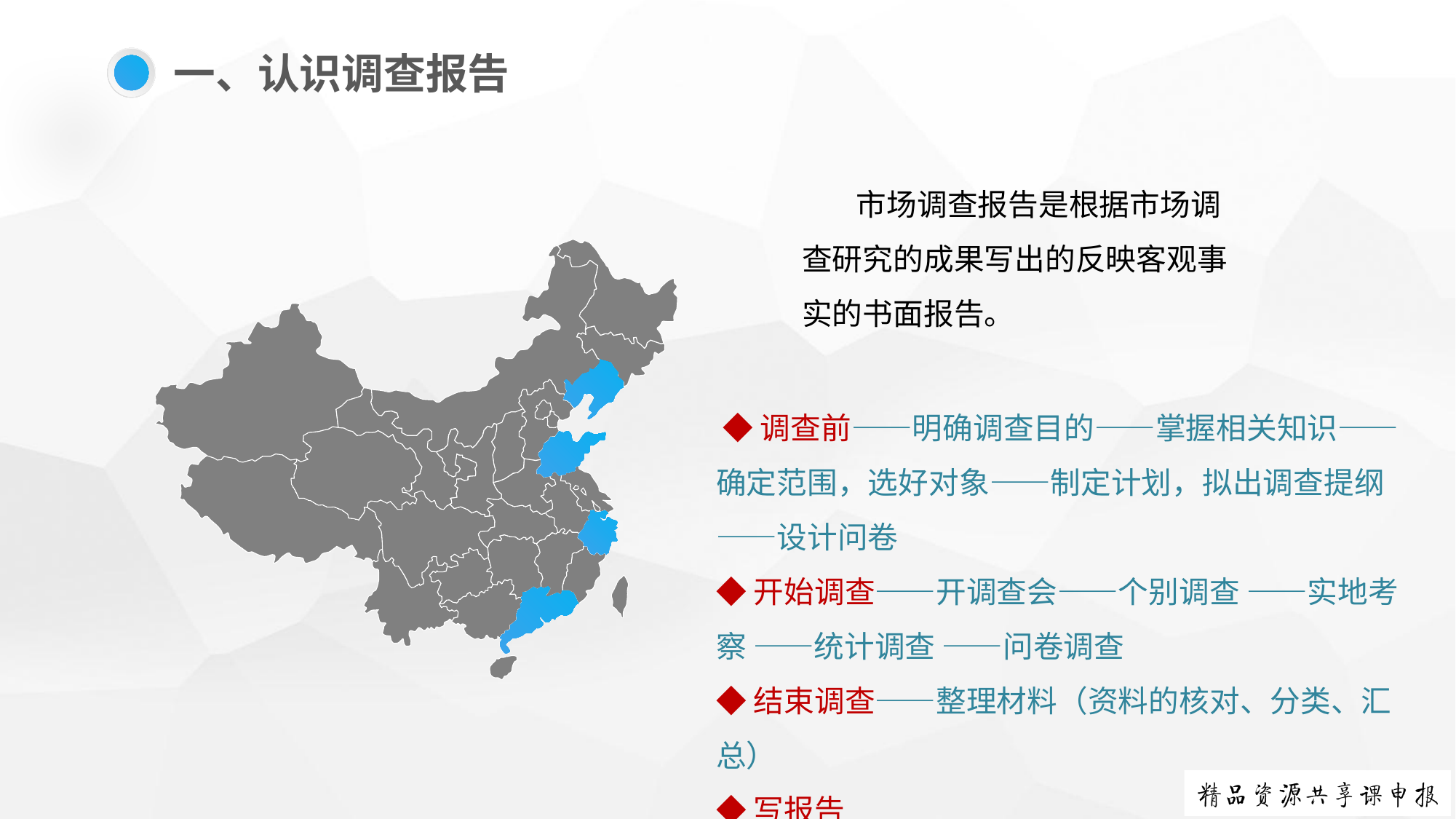

一、认识调查报告

       市场调查报告是根据市场调查研究的成果写出的反映客观事实的书面报告。

 ◆调查前——明确调查目的——掌握相关知识——确定范围，选好对象——制定计划，拟出调查提纲——设计问卷
◆开始调查——开调查会——个别调查 ——实地考察 ——统计调查 ——问卷调查
◆结束调查——整理材料（资料的核对、分类、汇总）
◆写报告